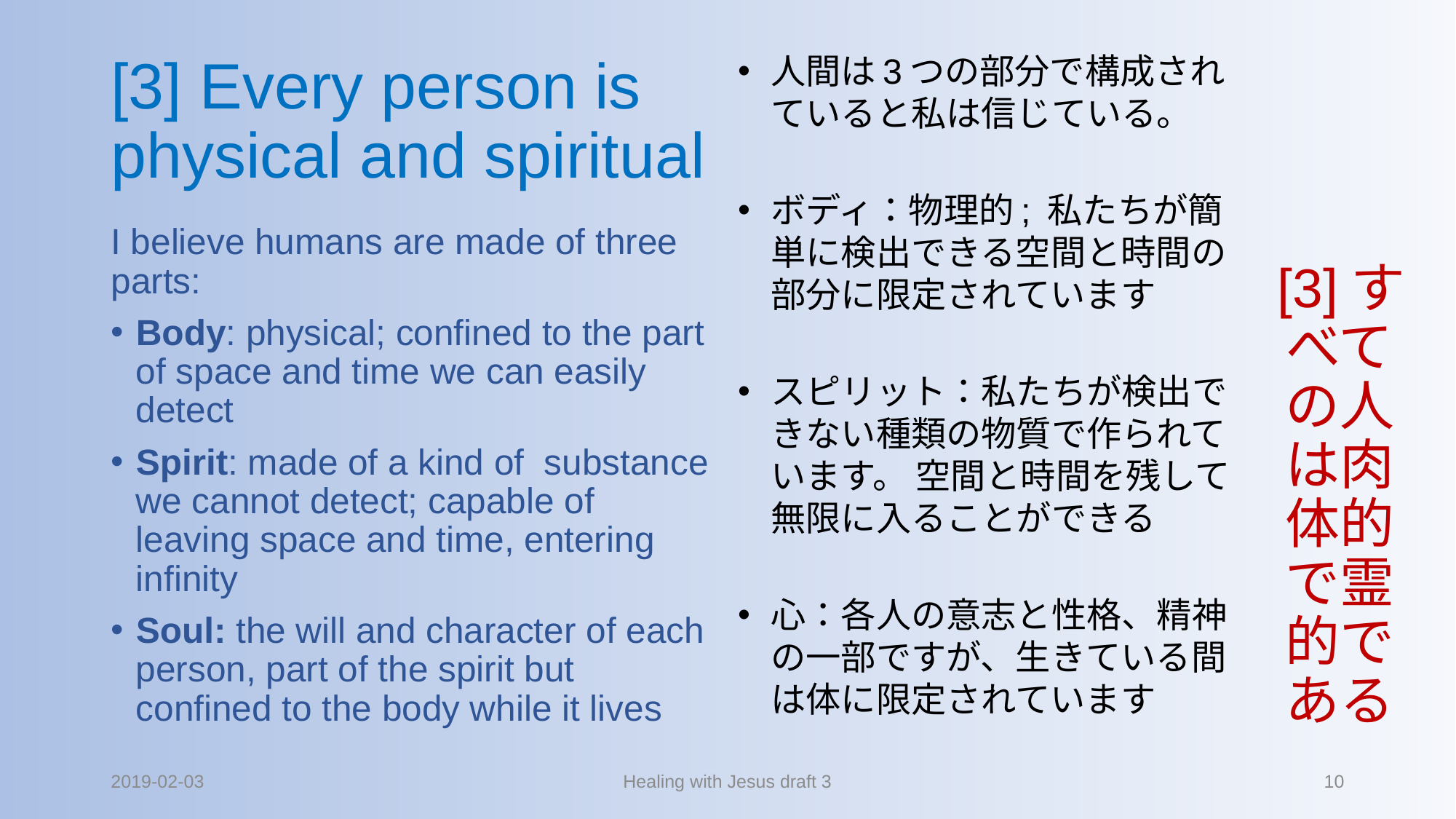

# [3] Every person is physical and spiritual
人間は3つの部分で構成されていると私は信じている。
ボディ：物理的; 私たちが簡単に検出できる空間と時間の部分に限定されています
スピリット：私たちが検出できない種類の物質で作られています。 空間と時間を残して無限に入ることができる
心：各人の意志と性格、精神の一部ですが、生きている間は体に限定されています
[3]すべての人は肉体的で霊的である
I believe humans are made of three parts:
Body: physical; confined to the part of space and time we can easily detect
Spirit: made of a kind of  substance we cannot detect; capable of leaving space and time, entering infinity
Soul: the will and character of each person, part of the spirit but confined to the body while it lives
2019-02-03
Healing with Jesus draft 3
10